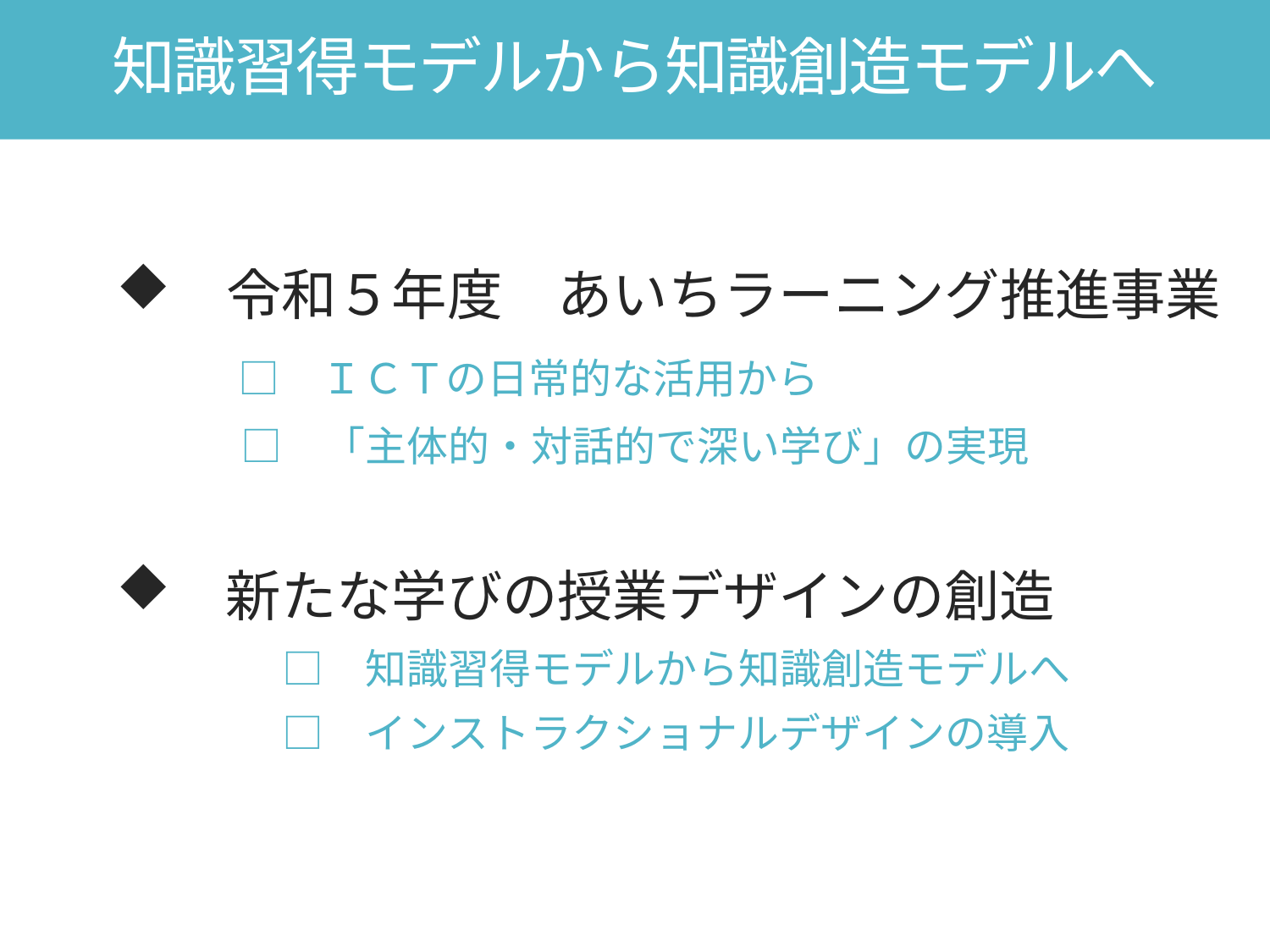

# 知識習得モデルから知識創造モデルへ

　令和５年度　あいちラーニング推進事業
　　 □　ＩＣＴの日常的な活用から
　　　□　「主体的・対話的で深い学び」の実現

　新たな学びの授業デザインの創造
　　　　□　知識習得モデルから知識創造モデルへ
　　　　□　インストラクショナルデザインの導入